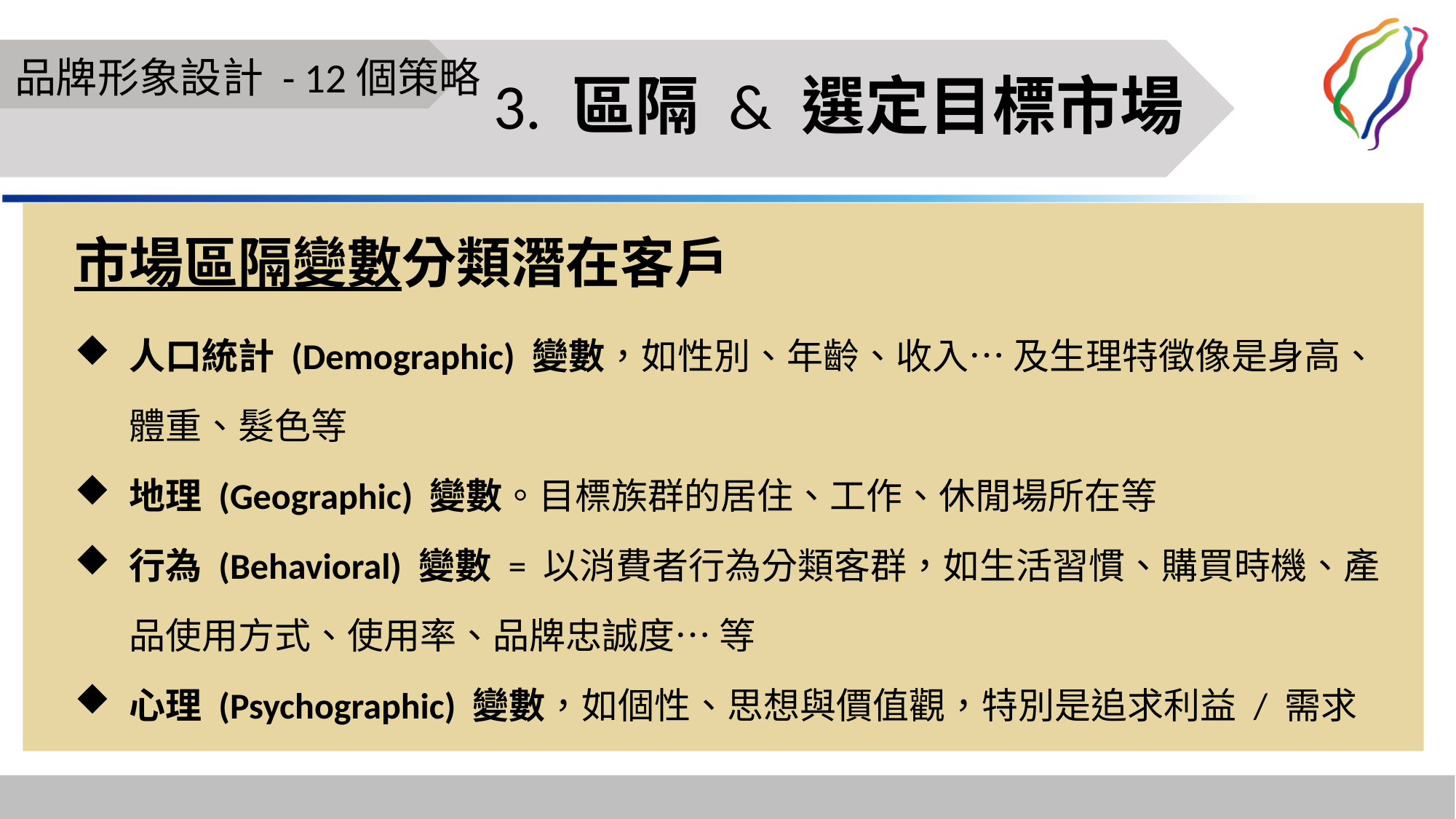

# 品牌形象設計 - 12個策略
3. 區隔 & 選定目標市場
市場區隔變數分類潛在客戶
人口統計 (Demographic) 變數，如性別、年齡、收入… 及生理特徵像是身高、體重、髮色等
地理 (Geographic) 變數。目標族群的居住、工作、休閒場所在等
行為 (Behavioral) 變數 = 以消費者行為分類客群，如生活習慣、購買時機、產品使用方式、使用率、品牌忠誠度… 等
心理 (Psychographic) 變數，如個性、思想與價值觀，特別是追求利益 / 需求